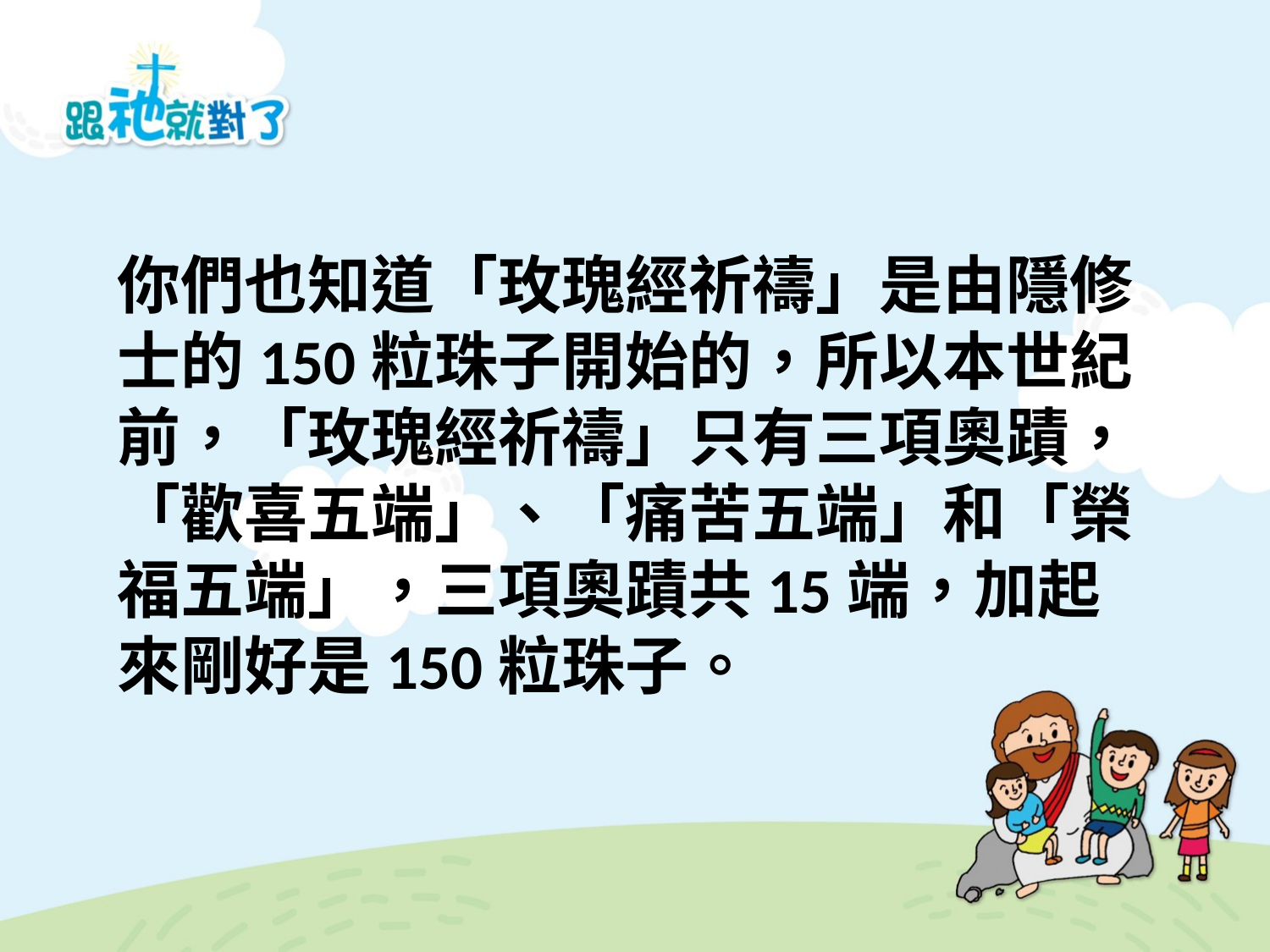

你們也知道「玫瑰經祈禱」是由隱修士的150粒珠子開始的，所以本世紀前，「玫瑰經祈禱」只有三項奧蹟，「歡喜五端」、「痛苦五端」和「榮福五端」，三項奧蹟共15端，加起來剛好是150粒珠子。